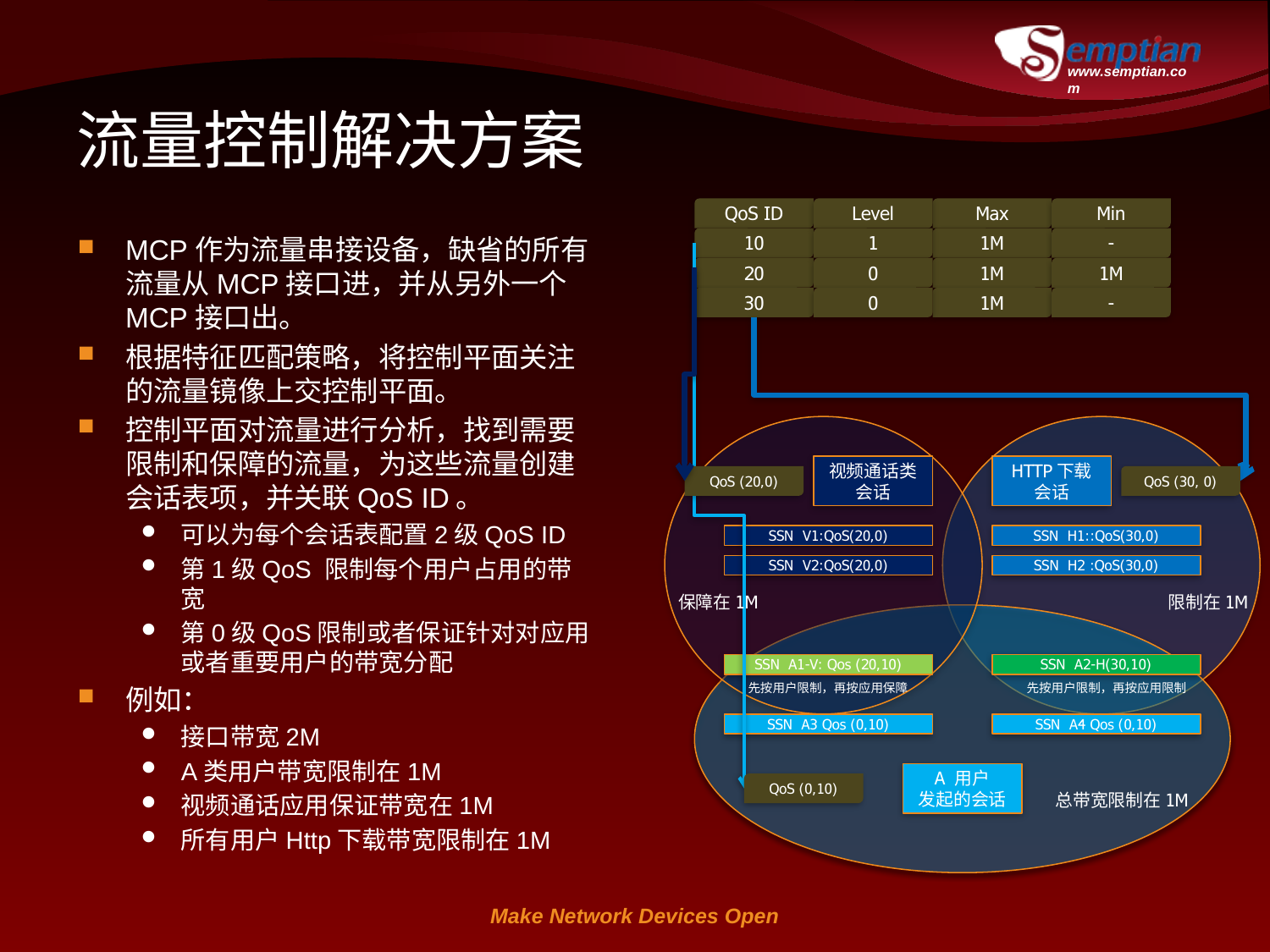

# 流量控制解决方案
QoS ID
Level
Max
Min
MCP作为流量串接设备，缺省的所有流量从MCP接口进，并从另外一个MCP接口出。
根据特征匹配策略，将控制平面关注的流量镜像上交控制平面。
控制平面对流量进行分析，找到需要限制和保障的流量，为这些流量创建会话表项，并关联QoS ID。
可以为每个会话表配置2级QoS ID
第1级QoS 限制每个用户占用的带宽
第0级QoS限制或者保证针对对应用或者重要用户的带宽分配
例如：
接口带宽2M
A类用户带宽限制在1M
视频通话应用保证带宽在1M
所有用户Http下载带宽限制在1M

10
1
1M
-
20
0
1M
1M
30
0
1M
-
HTTP下载会话
SSN  H1::QoS(30,0)
SSN  H2 :QoS(30,0)

视频通话类会话
QoS (20,0)
QoS (30, 0)
SSN  V1:QoS(20,0)
SSN  V2:QoS(20,0)
保障在1M
限制在1M

SSN  A1-V: Qos (20,10)
SSN  A2-H(30,10)
先按用户限制，再按应用保障
先按用户限制，再按应用限制
SSN  A3 Qos (0,10)
SSN  A4 Qos (0,10)
A 用户
发起的会话
QoS (0,10)
总带宽限制在1M